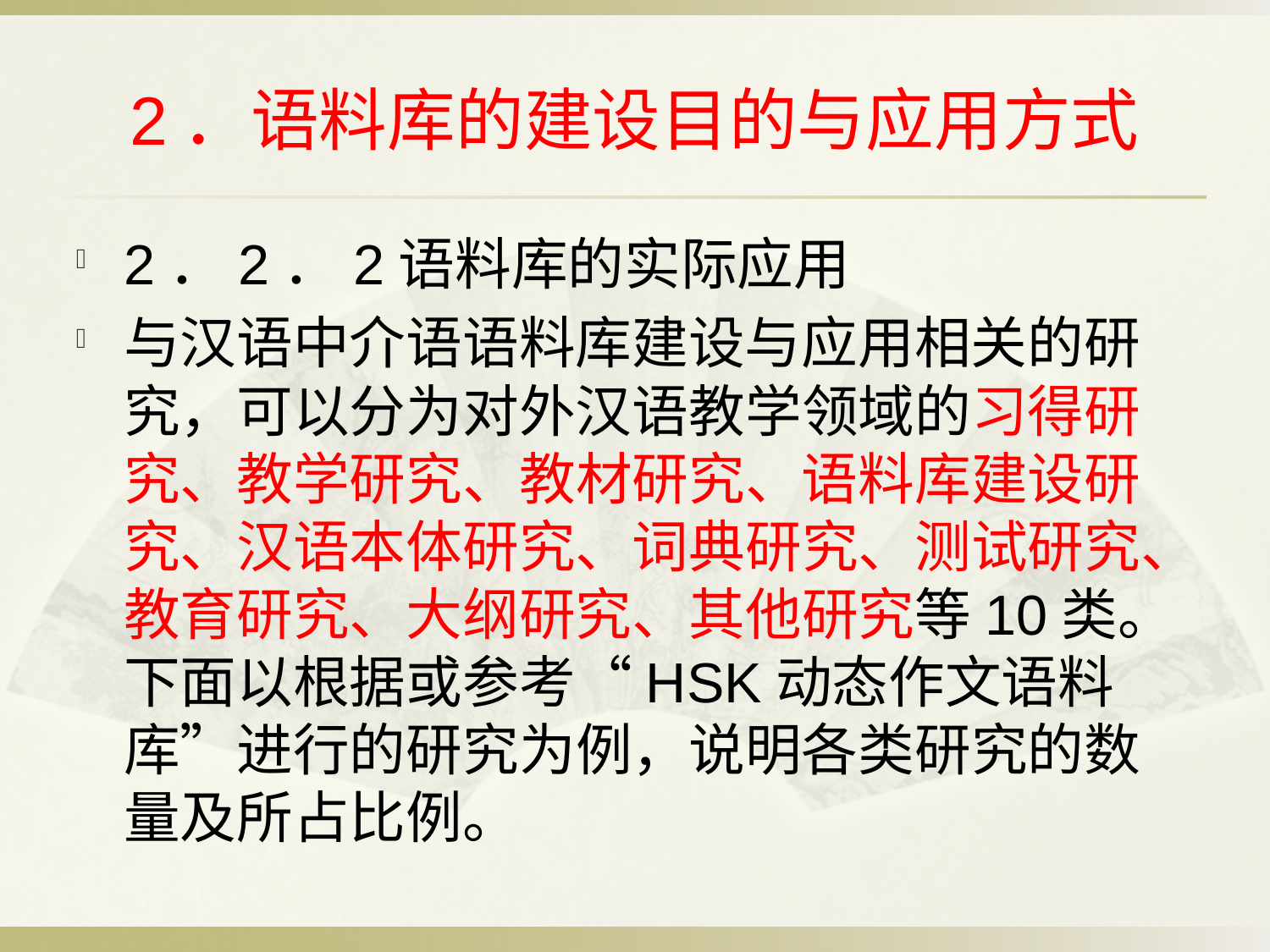

# 2．语料库的建设目的与应用方式
2．2．2语料库的实际应用
与汉语中介语语料库建设与应用相关的研究，可以分为对外汉语教学领域的习得研究、教学研究、教材研究、语料库建设研究、汉语本体研究、词典研究、测试研究、教育研究、大纲研究、其他研究等10类。下面以根据或参考“HSK动态作文语料库”进行的研究为例，说明各类研究的数量及所占比例。